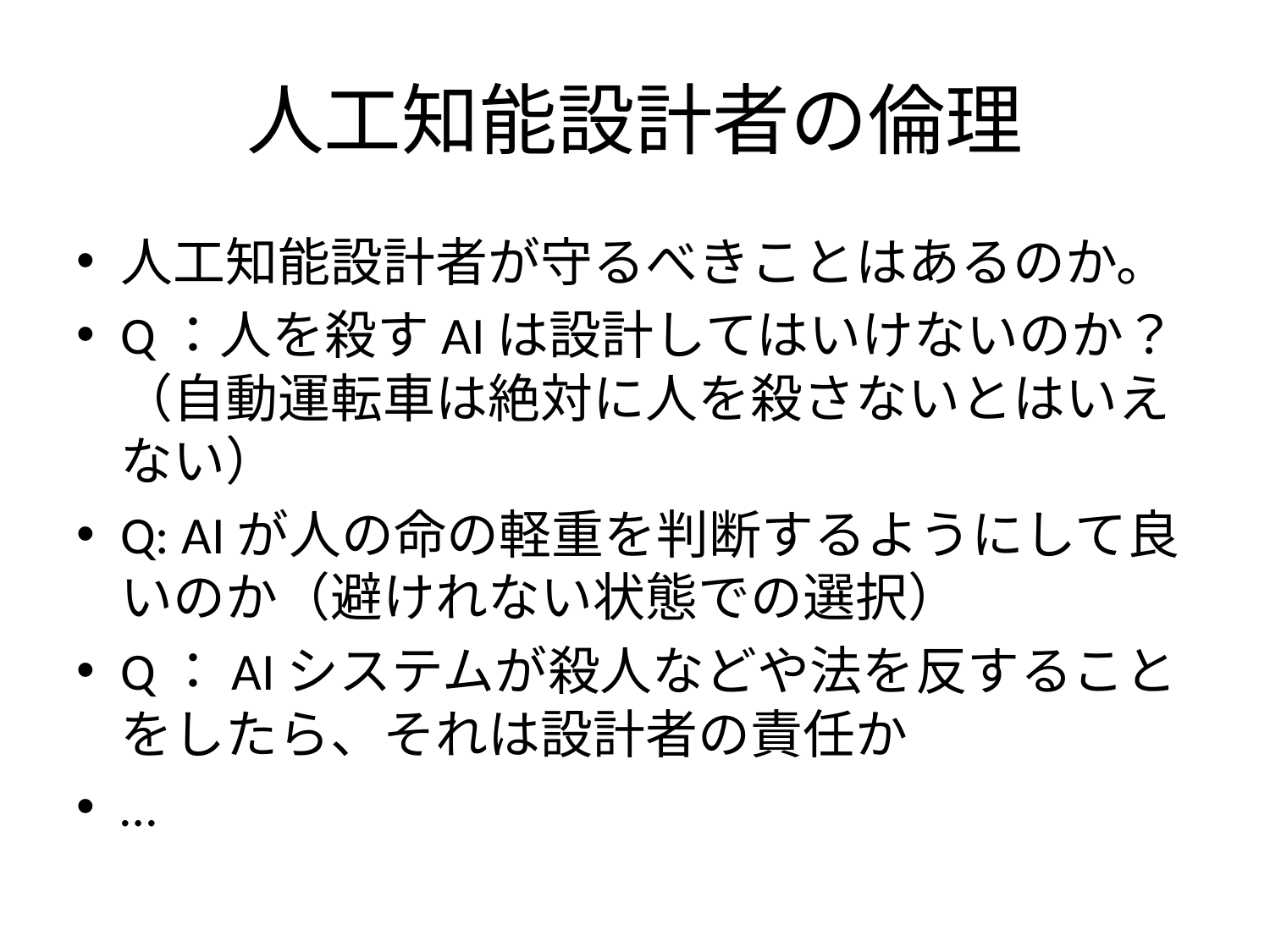

# 人工知能設計者の倫理
人工知能設計者が守るべきことはあるのか。
Q：人を殺すAIは設計してはいけないのか？（自動運転車は絶対に人を殺さないとはいえない）
Q: AIが人の命の軽重を判断するようにして良いのか（避けれない状態での選択）
Q：AIシステムが殺人などや法を反することをしたら、それは設計者の責任か
…